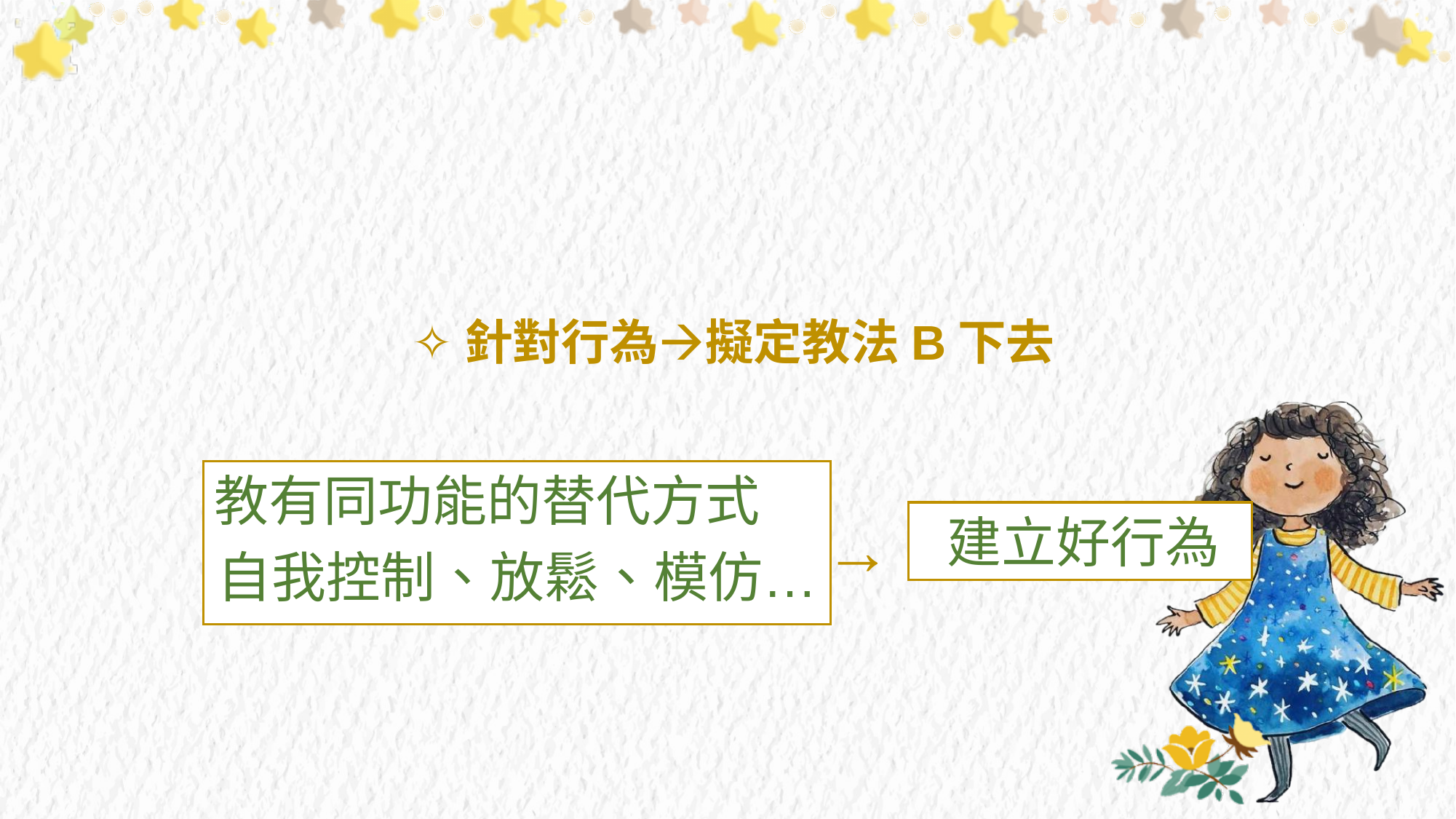

#
✧針對行為🡪擬定教法B下去
教有同功能的替代方式
自我控制、放鬆、模仿…

 建立好行為
→